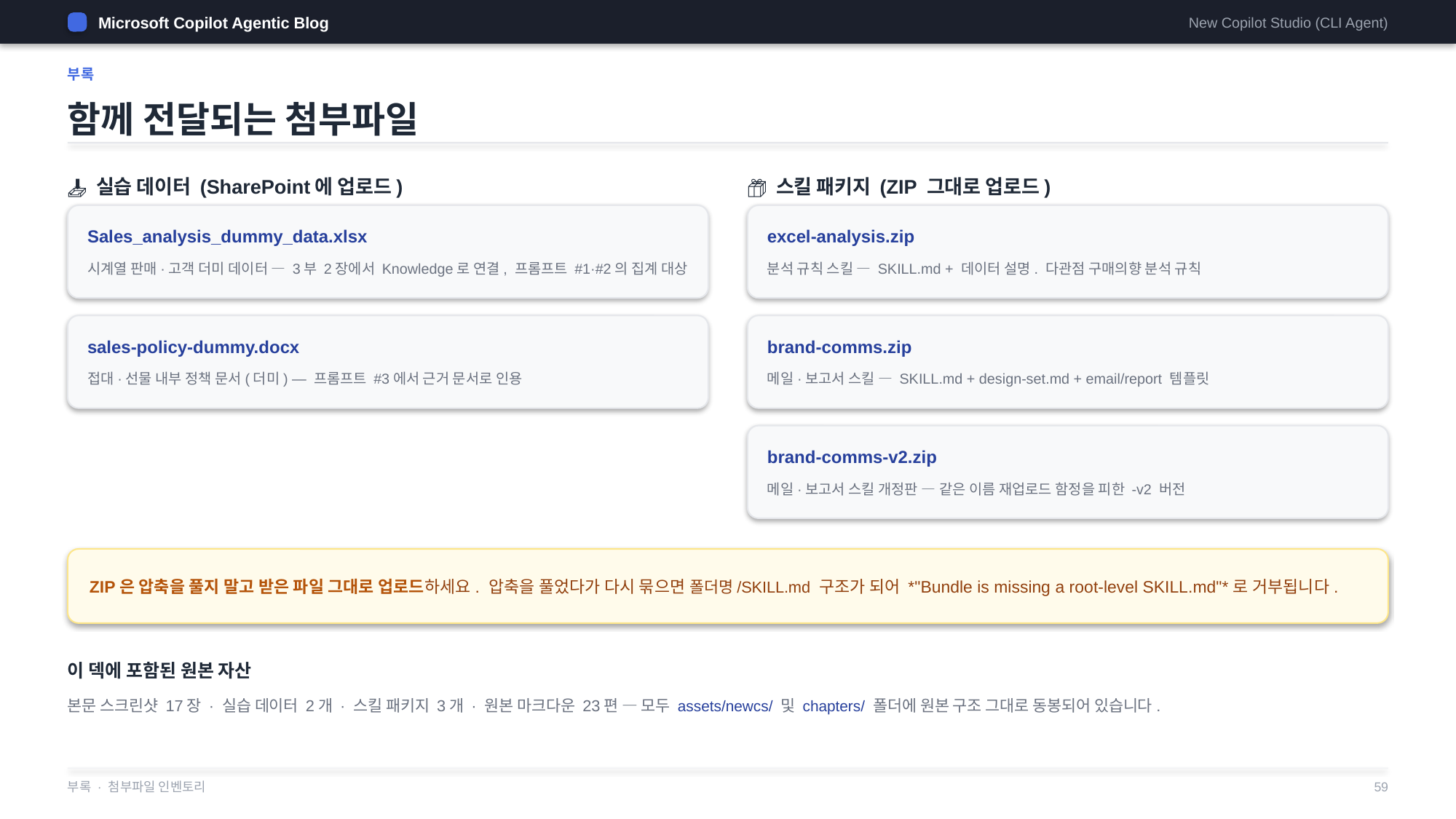

Microsoft Copilot Agentic Blog
New Copilot Studio (CLI Agent)

부록
함께 전달되는 첨부파일

📥 실습 데이터 (SharePoint에 업로드)
📦 스킬 패키지 (ZIP 그대로 업로드)

Sales_analysis_dummy_data.xlsx
excel-analysis.zip
시계열 판매·고객 더미 데이터 — 3부 2장에서 Knowledge로 연결, 프롬프트 #1·#2의 집계 대상
분석 규칙 스킬 — SKILL.md + 데이터 설명. 다관점 구매의향 분석 규칙

sales-policy-dummy.docx
brand-comms.zip
접대·선물 내부 정책 문서(더미) — 프롬프트 #3에서 근거 문서로 인용
메일·보고서 스킬 — SKILL.md + design-set.md + email/report 템플릿

brand-comms-v2.zip
메일·보고서 스킬 개정판 — 같은 이름 재업로드 함정을 피한 -v2 버전

ZIP은 압축을 풀지 말고 받은 파일 그대로 업로드하세요. 압축을 풀었다가 다시 묶으면 폴더명/SKILL.md 구조가 되어 *"Bundle is missing a root-level SKILL.md"*로 거부됩니다.
이 덱에 포함된 원본 자산
본문 스크린샷 17장 · 실습 데이터 2개 · 스킬 패키지 3개 · 원본 마크다운 23편 — 모두 assets/newcs/ 및 chapters/ 폴더에 원본 구조 그대로 동봉되어 있습니다.

부록 · 첨부파일 인벤토리
59